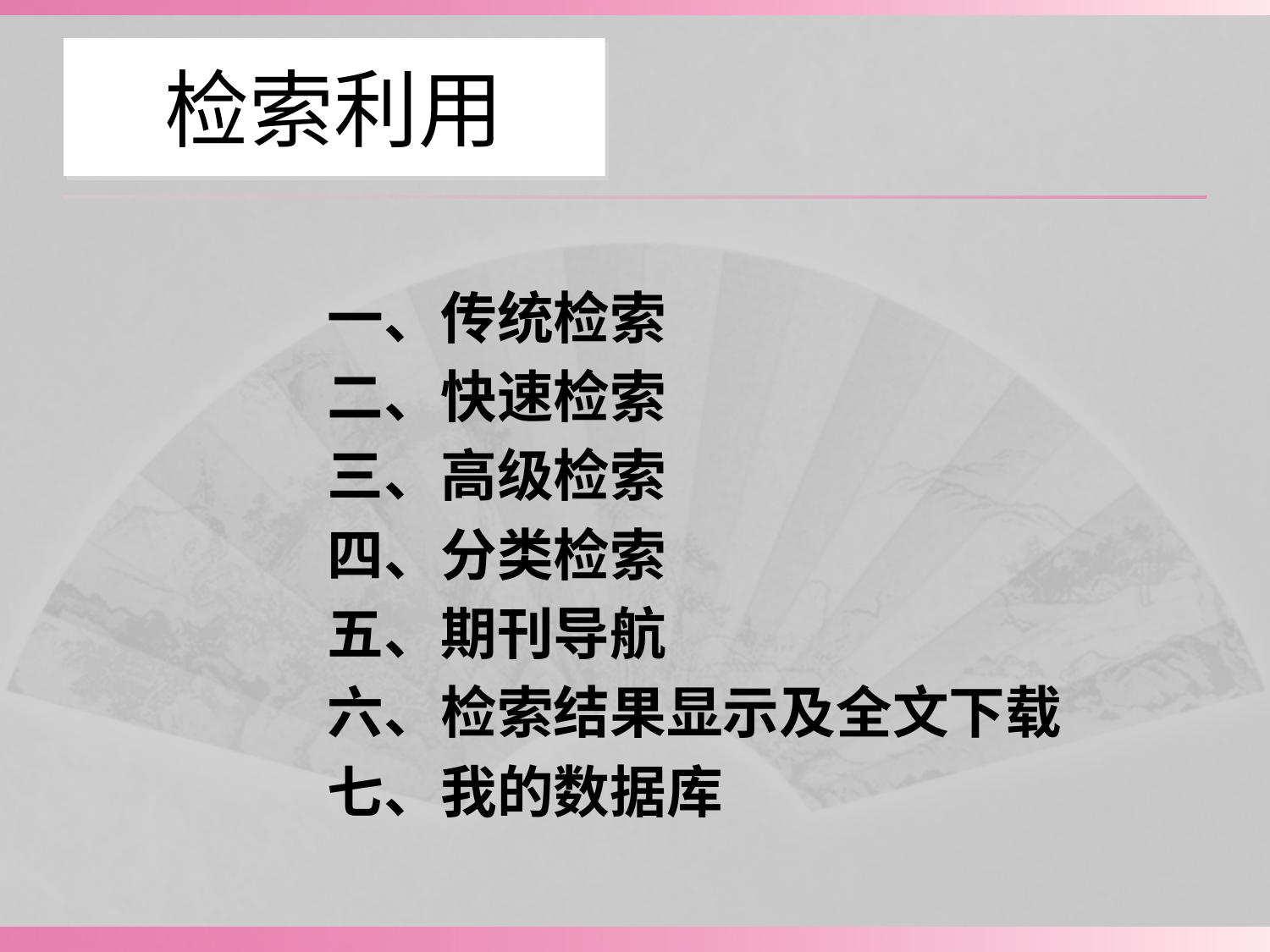

# 检索利用
一、传统检索
二、快速检索
三、高级检索
四、分类检索
五、期刊导航
六、检索结果显示及全文下载
七、我的数据库